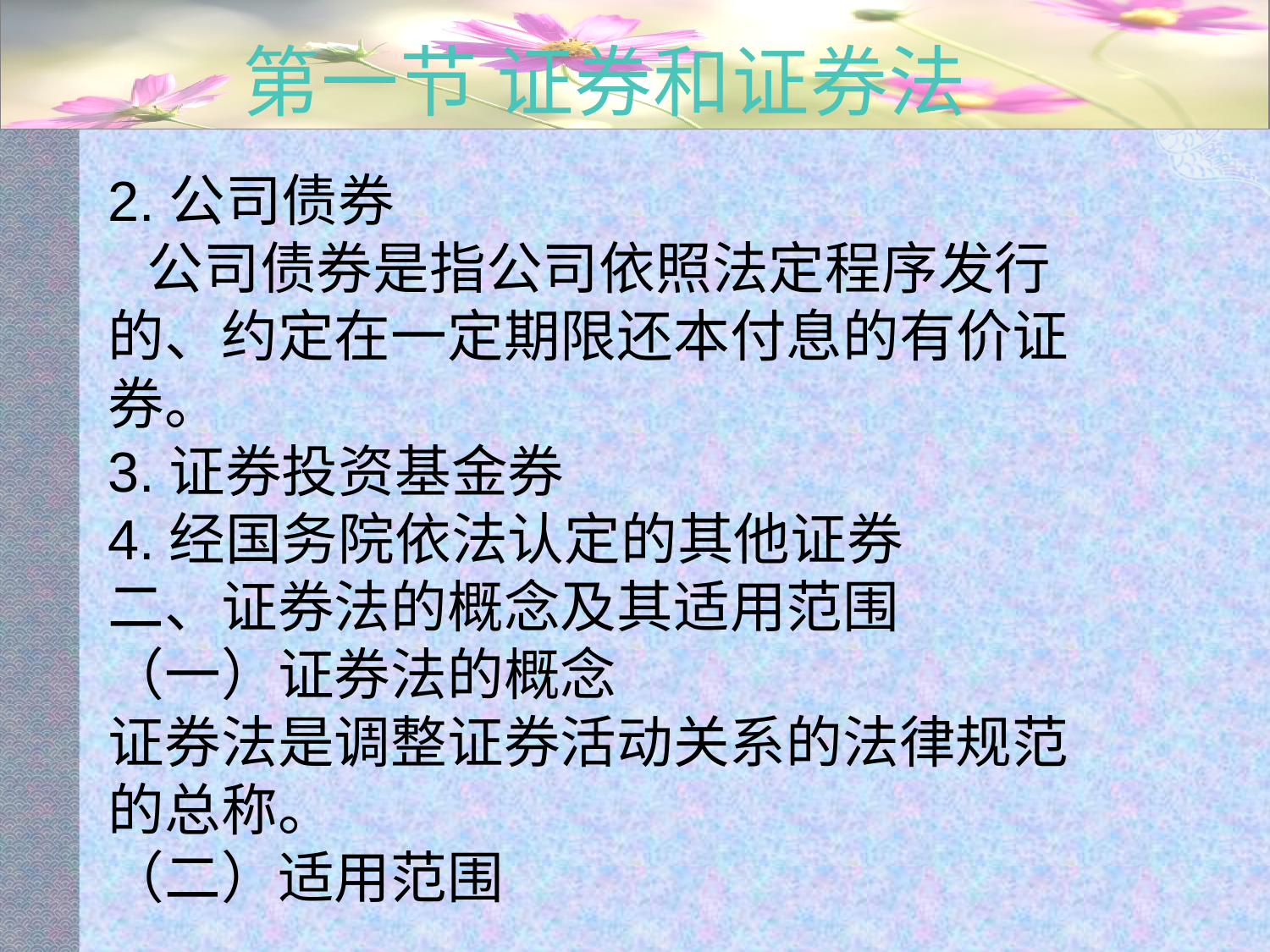

# 第一节 证券和证券法
2.公司债券
  公司债券是指公司依照法定程序发行的、约定在一定期限还本付息的有价证券。
3.证券投资基金券
4.经国务院依法认定的其他证券
二、证券法的概念及其适用范围
（一）证券法的概念
证券法是调整证券活动关系的法律规范的总称。
（二）适用范围